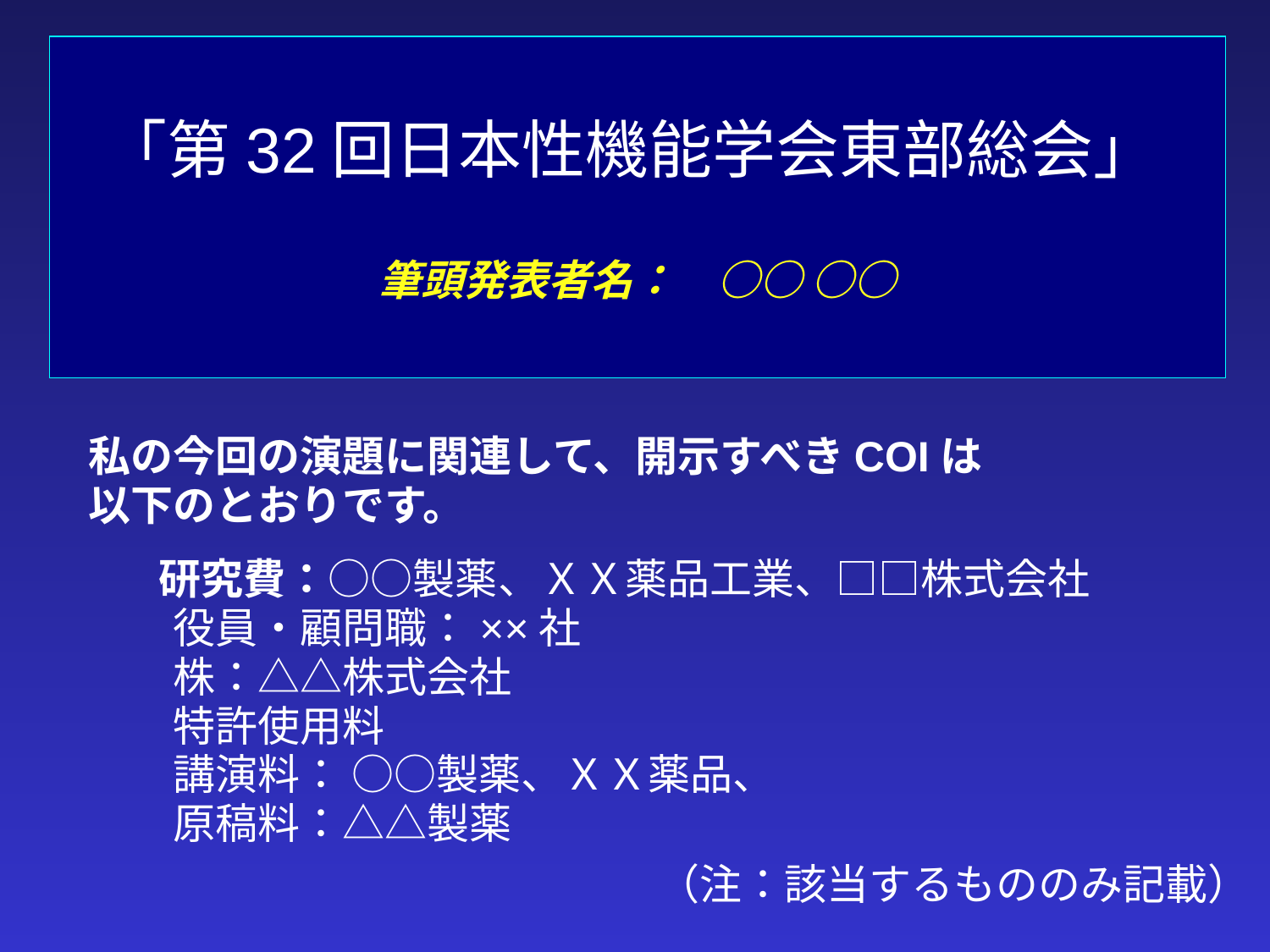

「第32回日本性機能学会東部総会」
筆頭発表者名：　○○ ○○
私の今回の演題に関連して、開示すべきCOIは
以下のとおりです。

　　研究費：○○製薬、ＸＸ薬品工業、□□株式会社
　　役員・顧問職：××社
　　株：△△株式会社
　　特許使用料
　　講演料： ○○製薬、ＸＸ薬品、
　　原稿料：△△製薬
（注：該当するもののみ記載）